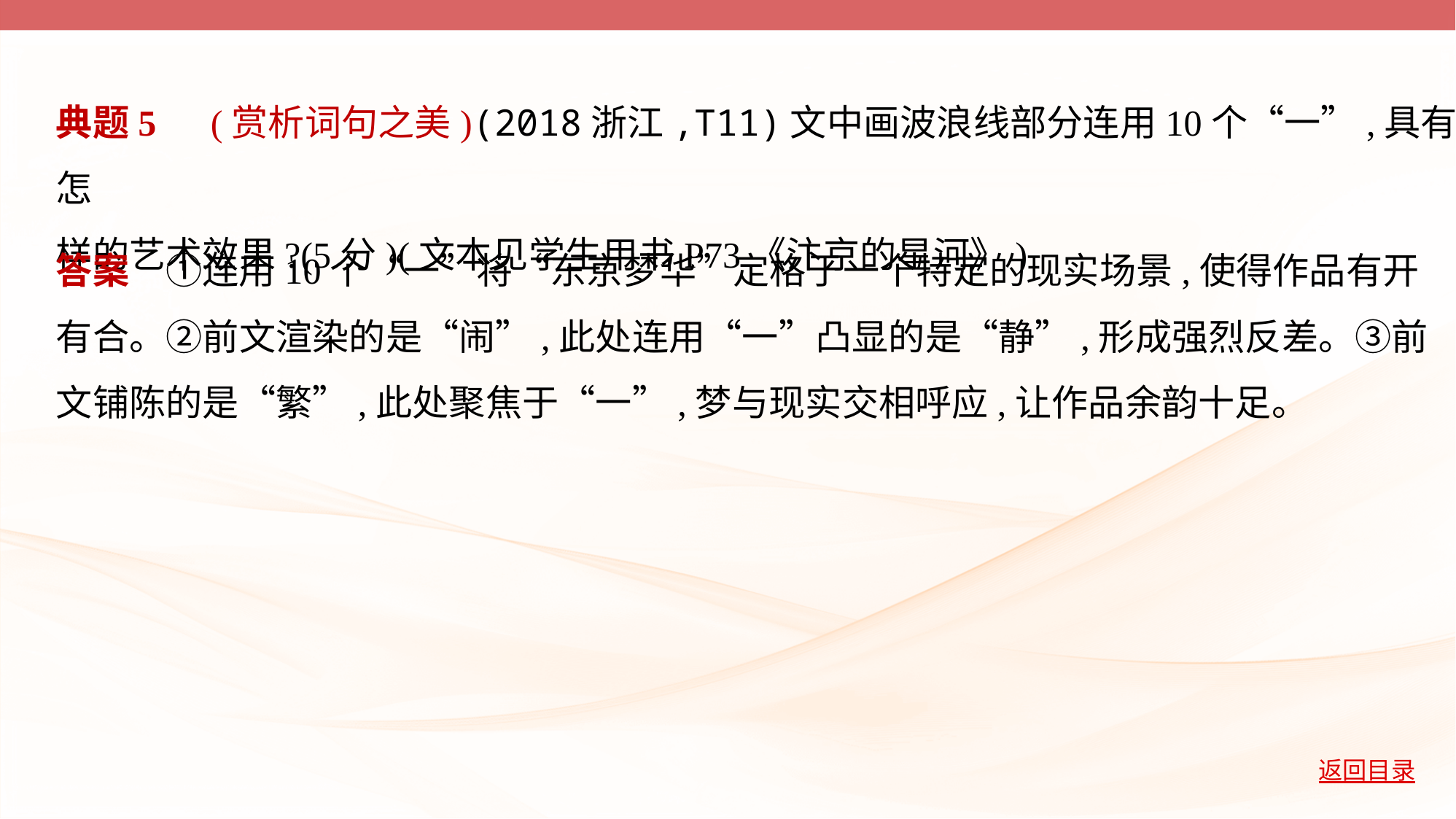

典题5　(赏析词句之美)(2018浙江,T11)文中画波浪线部分连用10个“一”,具有怎
样的艺术效果?(5分)(文本见学生用书P73《汴京的星河》)
答案　①连用10个“一”将“东京梦华”定格于一个特定的现实场景,使得作品有开
有合。②前文渲染的是“闹”,此处连用“一”凸显的是“静”,形成强烈反差。③前
文铺陈的是“繁”,此处聚焦于“一”,梦与现实交相呼应,让作品余韵十足。